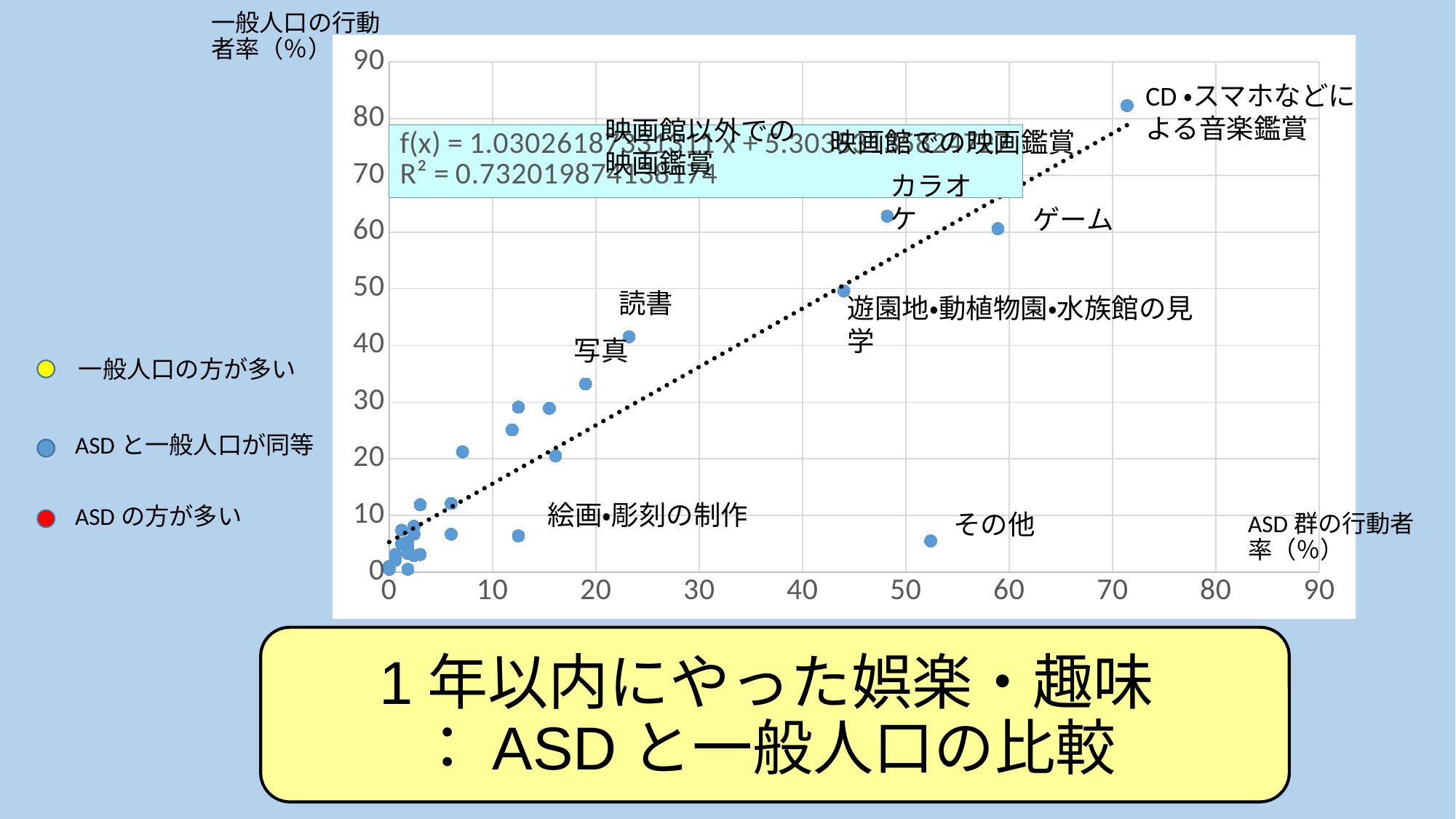

一般人口の行動者率（％）

### Chart

| Category |  |
|---|---|
CD・スマホなどに
よる音楽鑑賞
映画館以外での映画鑑賞
映画館での映画鑑賞
カラオケ
ゲーム
読書
遊園地・動植物園・水族館の見学
一般人口の方が多い
写真

ASDと一般人口が同等

ASDの方が多い
絵画・彫刻の制作
ASD群の行動者率（％）
その他

1年以内にやった娯楽・趣味
：ASDと一般人口の比較